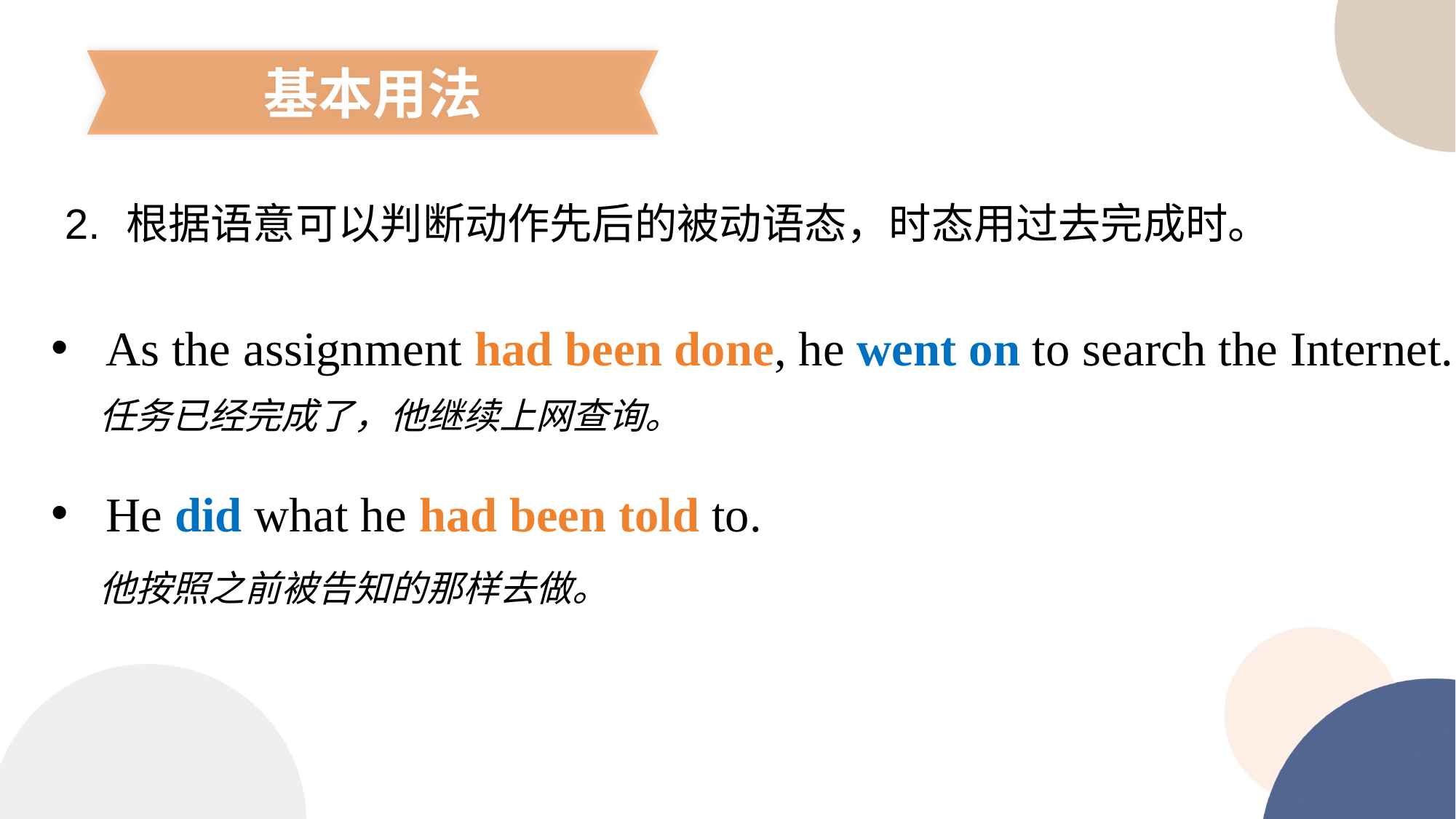

基本用法
根据语意可以判断动作先后的被动语态，时态用过去完成时。
As the assignment had been done, he went on to search the Internet.
任务已经完成了，他继续上网查询。
He did what he had been told to.
他按照之前被告知的那样去做。